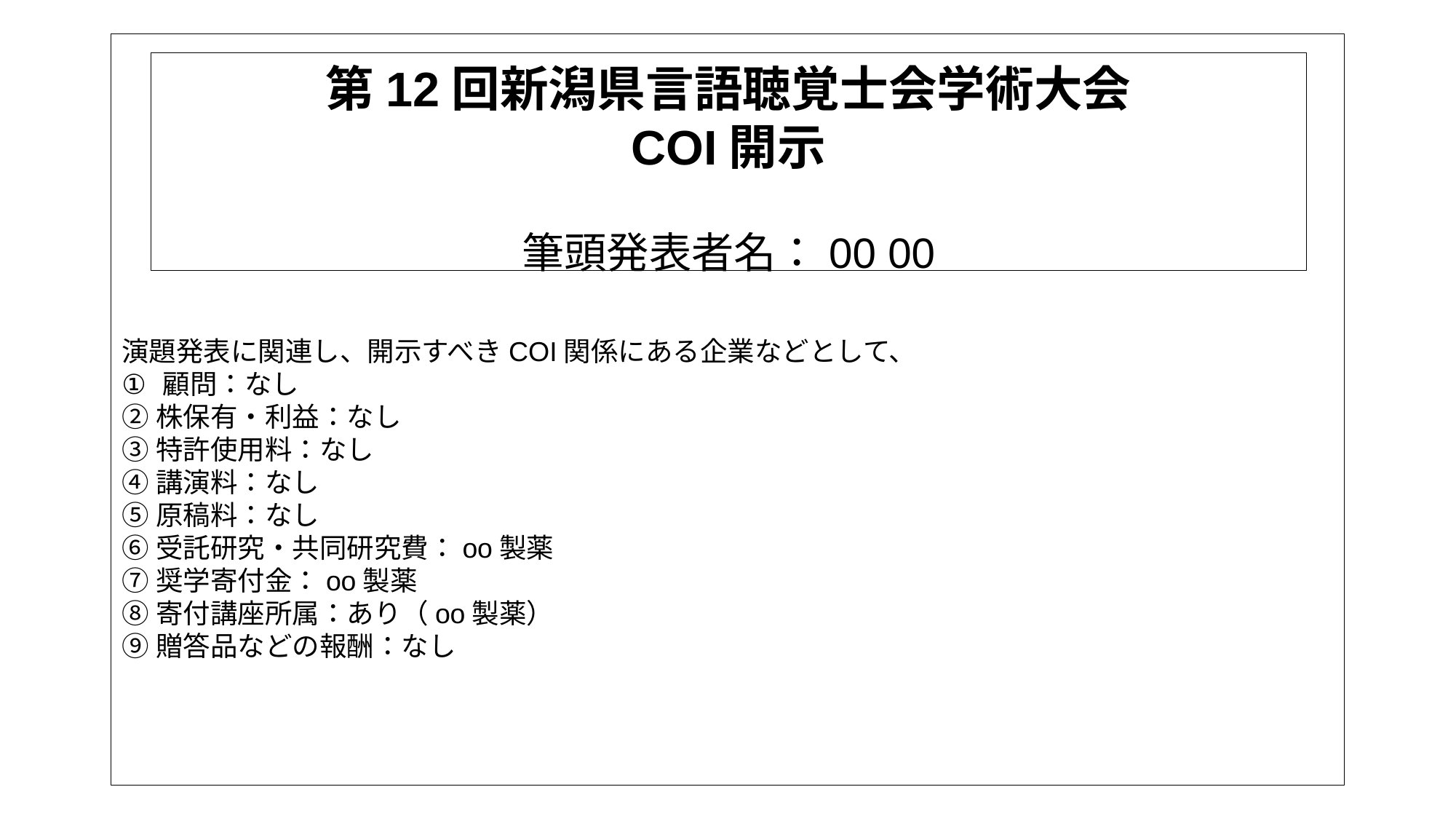

演題発表に関連し、開示すべきCOI関係にある企業などとして、
顧問：なし
②株保有・利益：なし
③特許使用料：なし
④講演料：なし
⑤原稿料：なし
⑥受託研究・共同研究費：oo製薬
⑦奨学寄付金：oo製薬
⑧寄付講座所属：あり（oo製薬）
⑨贈答品などの報酬：なし

第12回新潟県言語聴覚士会学術大会
COI開示

筆頭発表者名：00 00